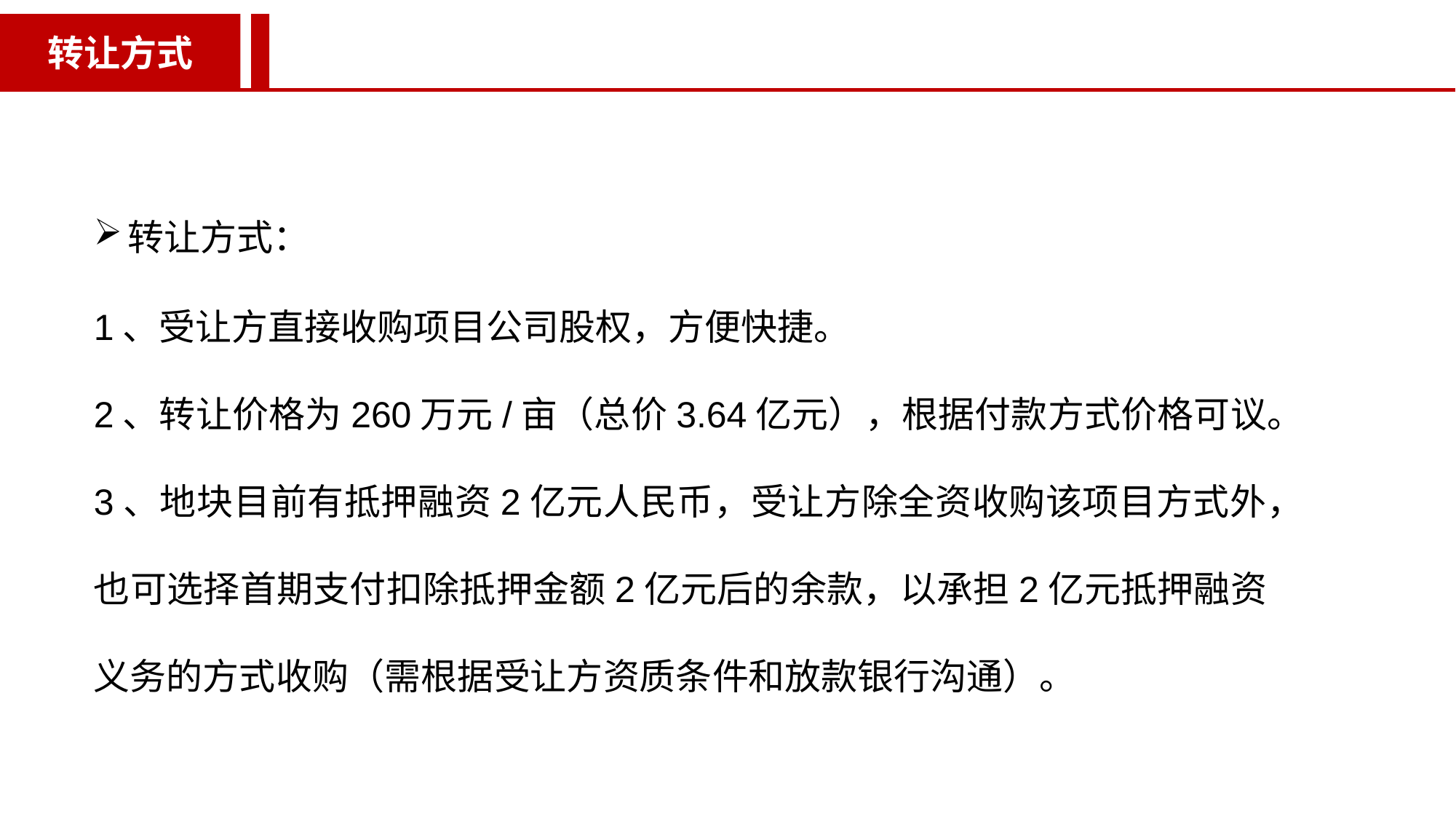

转让方式

转让方式：
1、受让方直接收购项目公司股权，方便快捷。
2、转让价格为260万元/亩（总价3.64亿元），根据付款方式价格可议。
3、地块目前有抵押融资2亿元人民币，受让方除全资收购该项目方式外，也可选择首期支付扣除抵押金额2亿元后的余款，以承担2亿元抵押融资义务的方式收购（需根据受让方资质条件和放款银行沟通）。